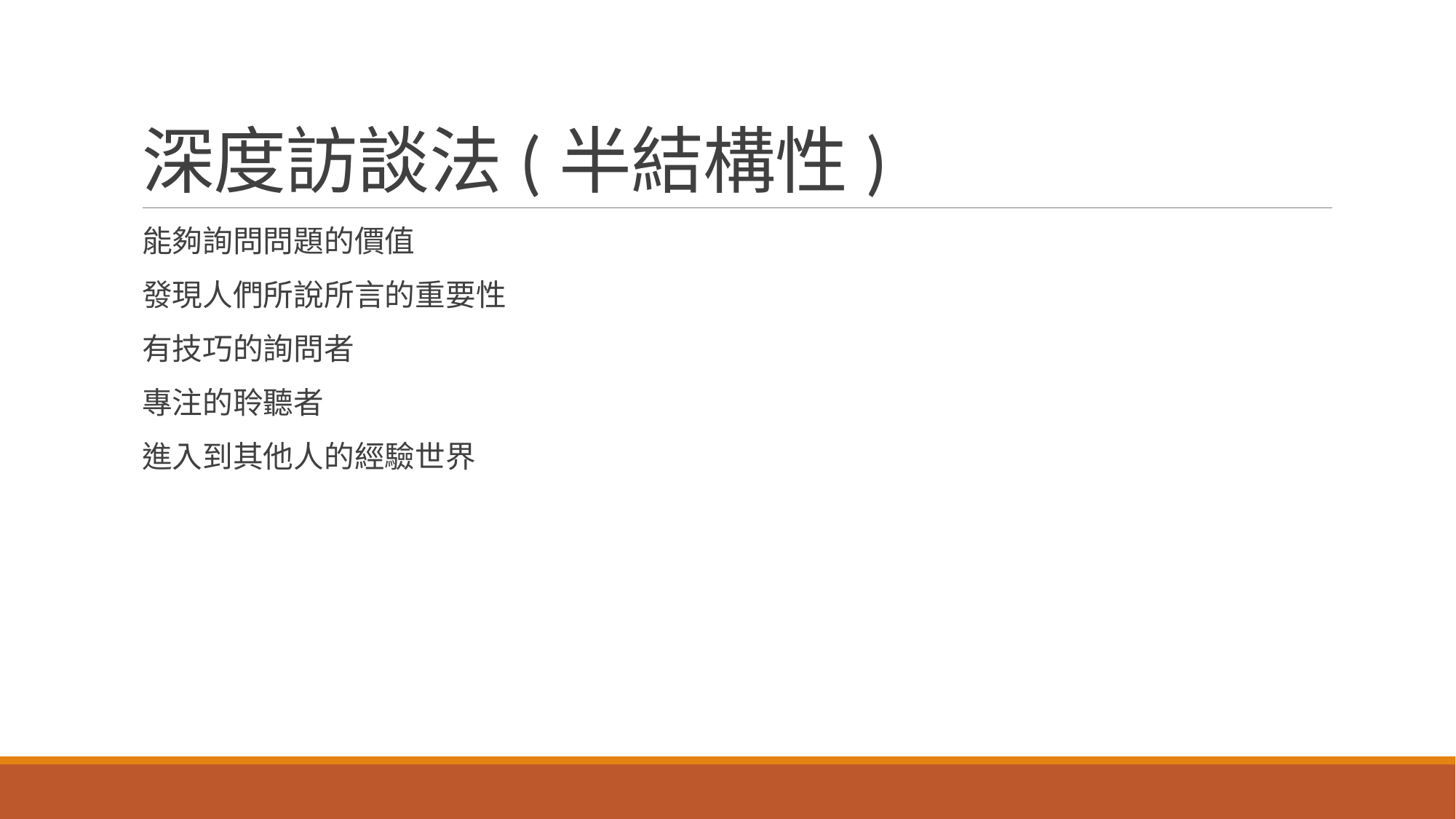

# 深度訪談法(半結構性)
能夠詢問問題的價值
發現人們所說所言的重要性
有技巧的詢問者
專注的聆聽者
進入到其他人的經驗世界